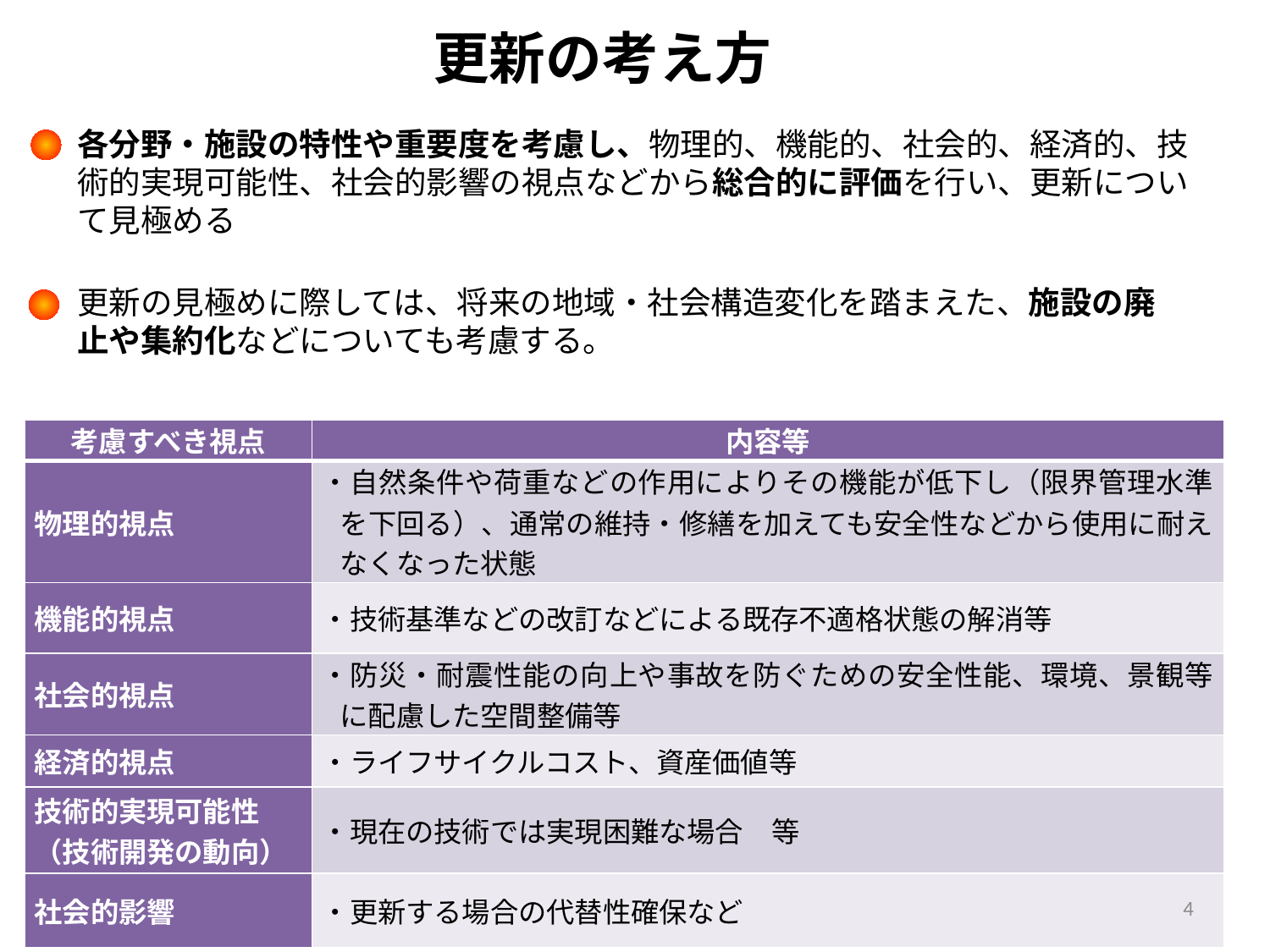

更新の考え方
各分野・施設の特性や重要度を考慮し、物理的、機能的、社会的、経済的、技術的実現可能性、社会的影響の視点などから総合的に評価を行い、更新について見極める

更新の見極めに際しては、将来の地域・社会構造変化を踏まえた、施設の廃止や集約化などについても考慮する。

| 考慮すべき視点 | 内容等 |
| --- | --- |
| 物理的視点 | ・自然条件や荷重などの作用によりその機能が低下し（限界管理水準を下回る）、通常の維持・修繕を加えても安全性などから使用に耐えなくなった状態 |
| 機能的視点 | ・技術基準などの改訂などによる既存不適格状態の解消等 |
| 社会的視点 | ・防災・耐震性能の向上や事故を防ぐための安全性能、環境、景観等に配慮した空間整備等 |
| 経済的視点 | ・ライフサイクルコスト、資産価値等 |
| 技術的実現可能性 （技術開発の動向） | ・現在の技術では実現困難な場合　等 |
| 社会的影響 | ・更新する場合の代替性確保など |
4